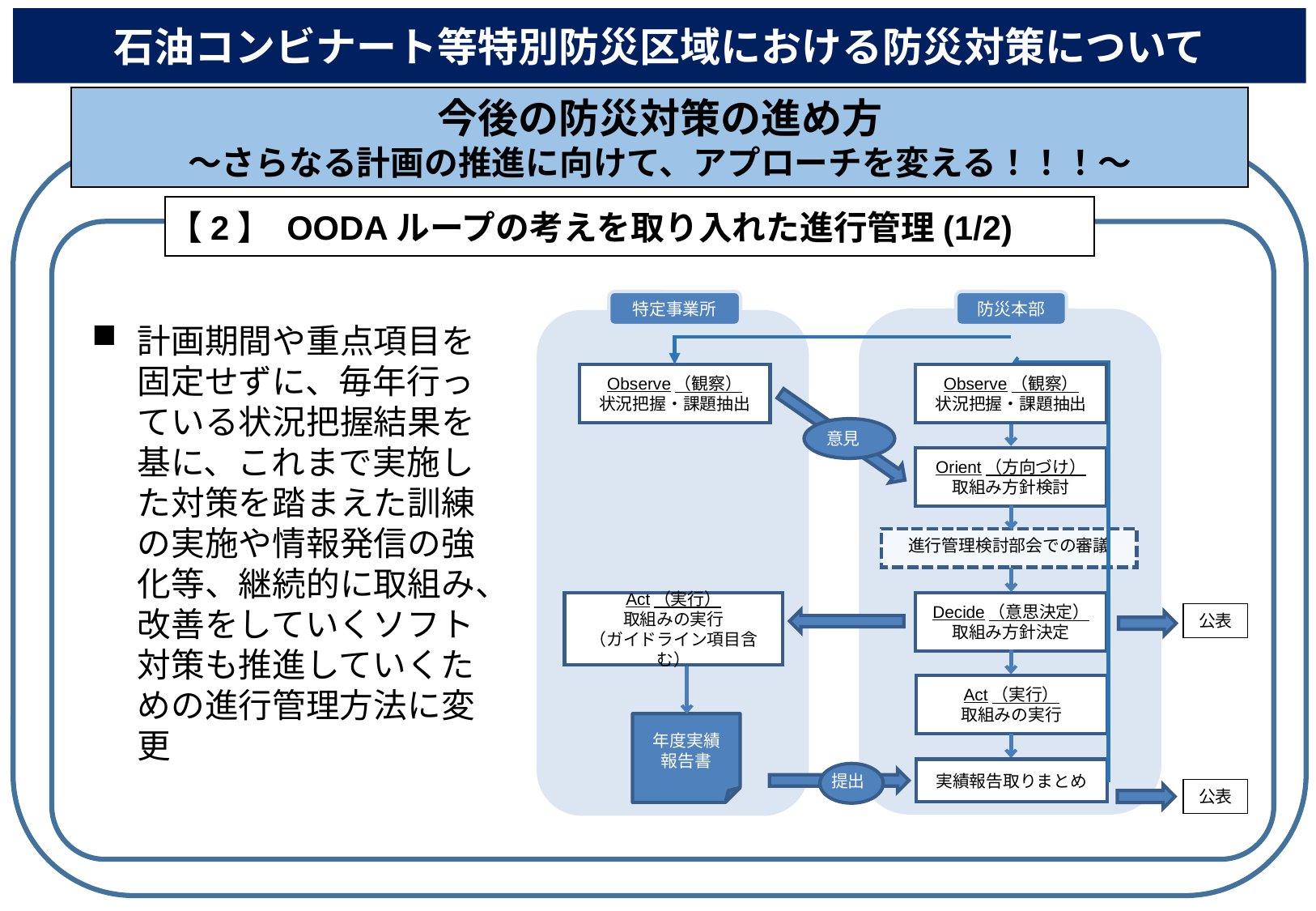

石油コンビナート等特別防災区域における防災対策について
今後の防災対策の進め方
～さらなる計画の推進に向けて、アプローチを変える！！！～

【2】 OODAループの考えを取り入れた進行管理(1/2)

計画期間や重点項目を固定せずに、毎年行っている状況把握結果を基に、これまで実施した対策を踏まえた訓練の実施や情報発信の強化等、継続的に取組み、改善をしていくソフト対策も推進していくための進行管理方法に変更
特定事業所
防災本部

Observe（観察）
状況把握・課題抽出
Observe（観察）
状況把握・課題抽出

意見

Orient（方向づけ）
取組み方針検討
進行管理検討部会での審議
Act（実行）
取組みの実行
（ガイドライン項目含む）
Decide（意思決定）
取組み方針決定
公表

Act（実行）
取組みの実行
年度実績
報告書
実績報告取りまとめ

提出

公表